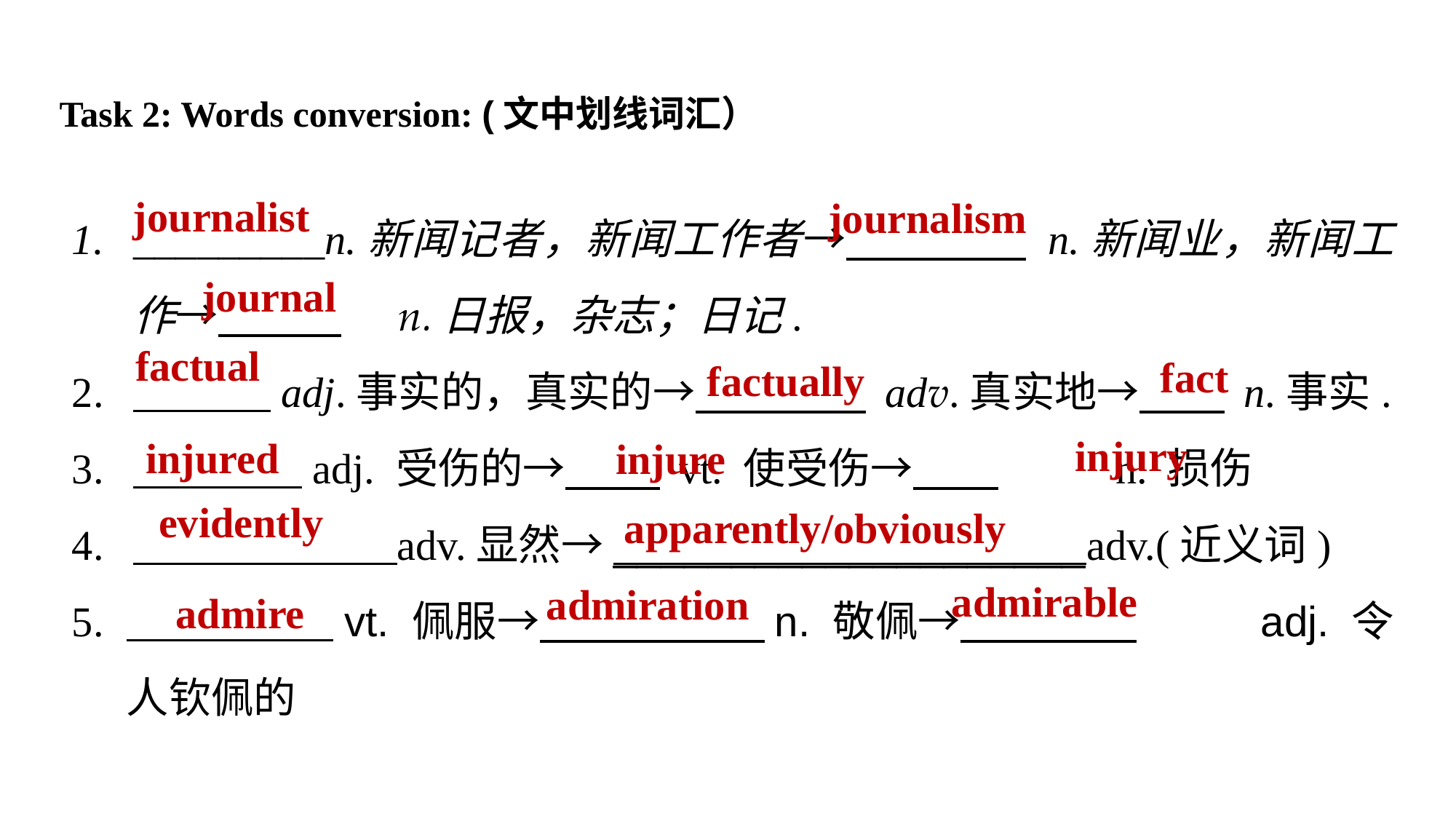

Task 2: Words conversion: (文中划线词汇）
_________n.新闻记者，新闻工作者→                  n.新闻业，新闻工作→                  n.日报，杂志；日记.
              adj.事实的，真实的→                   adv.真实地→          n.事实.
                 adj. 受伤的→           	vt. 使受伤→          	n. 损伤
                         adv.显然→____________________adv.(近义词)
                    vt. 佩服→                       n. 敬佩→                   	 adj. 令人钦佩的

journalist
journalism
journal
factual
fact
factually
injury
injured
injure
evidently
apparently/obviously
admirable
admiration
admire